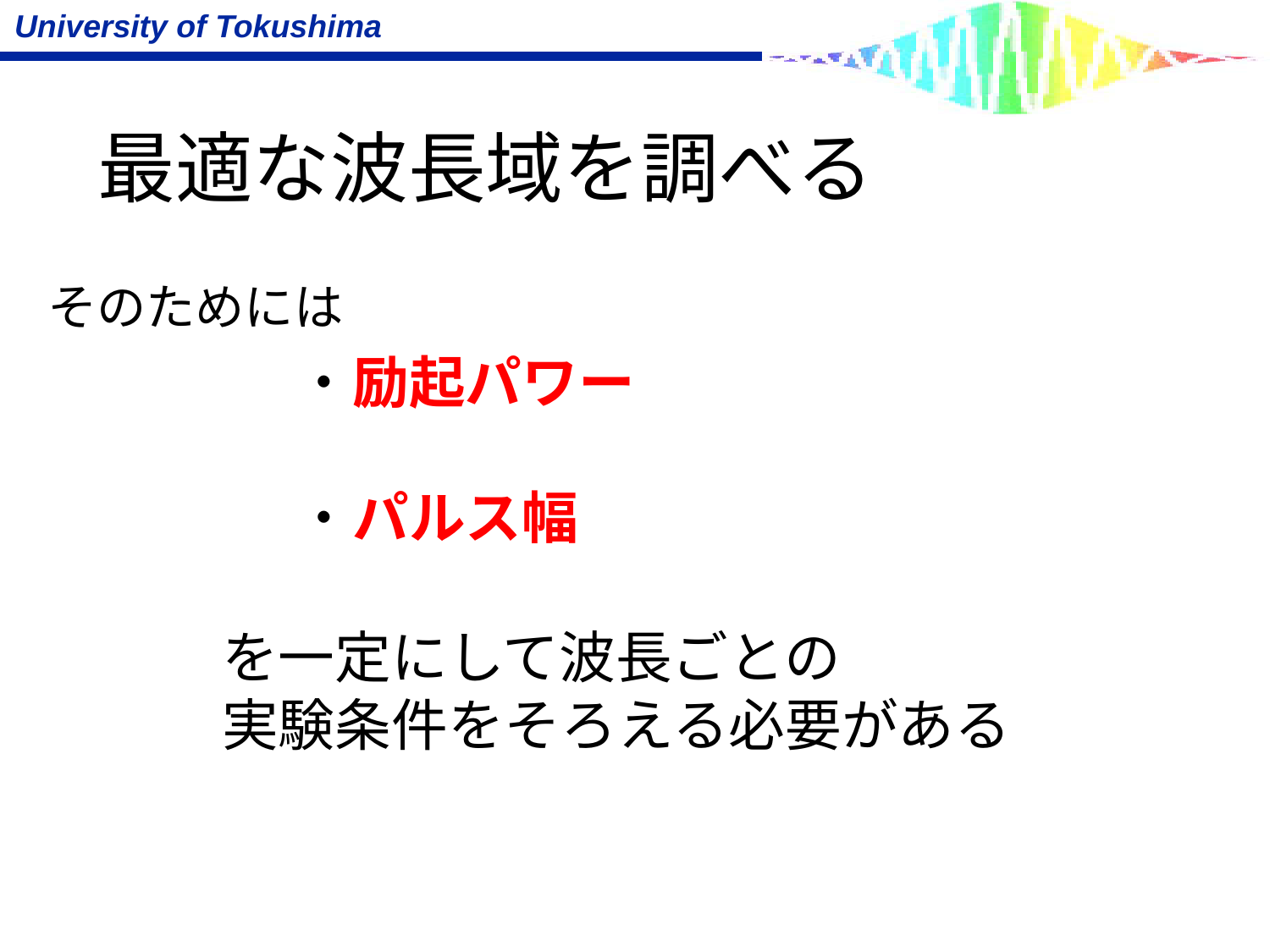

# 最適な波長域を調べる
そのためには
・励起パワー

・パルス幅
を一定にして波長ごとの
実験条件をそろえる必要がある